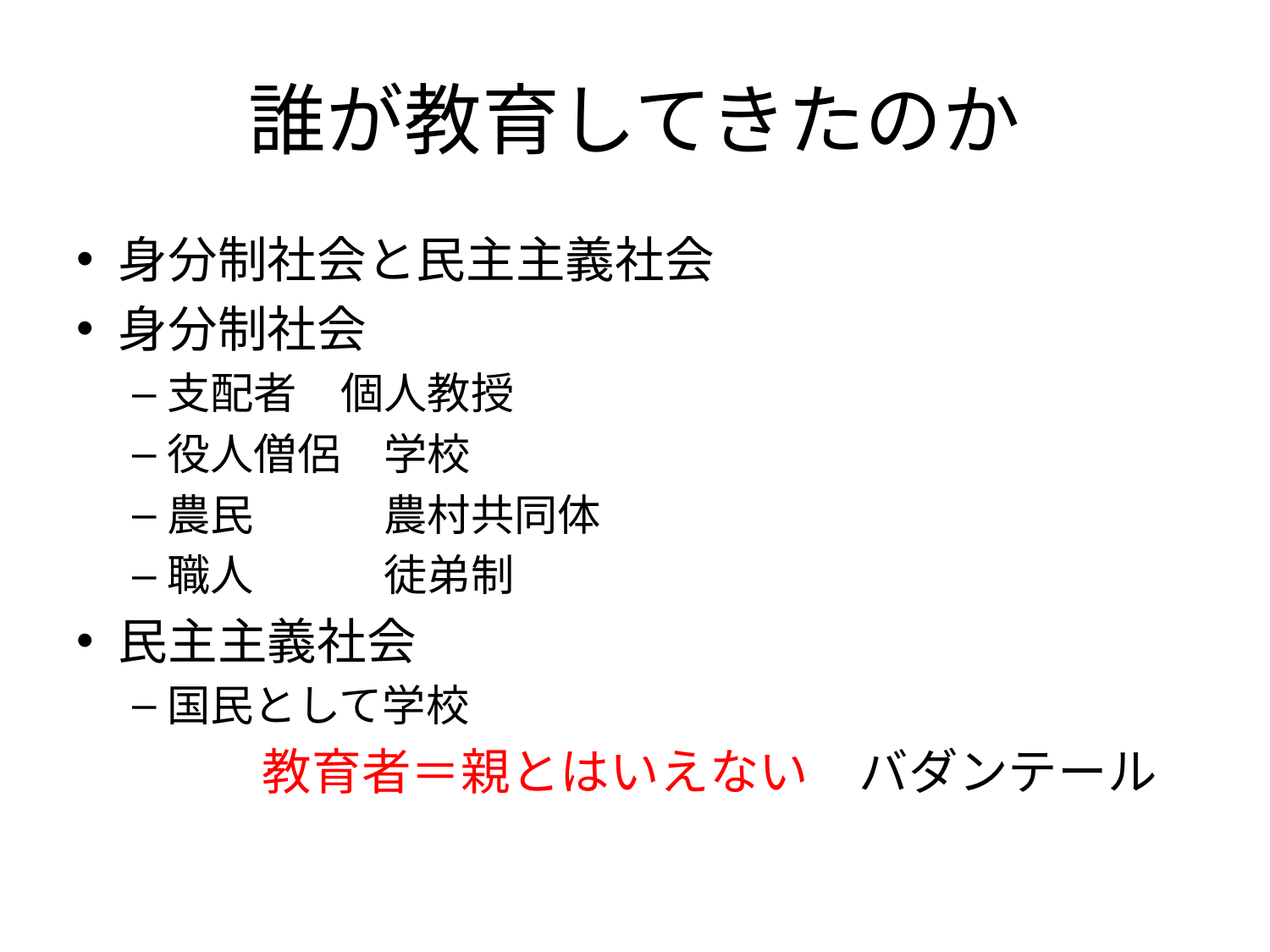

# 誰が教育してきたのか
身分制社会と民主主義社会
身分制社会
支配者　個人教授
役人僧侶　学校
農民　　　農村共同体
職人　　　徒弟制
民主主義社会
国民として学校
　　　教育者＝親とはいえない　バダンテール